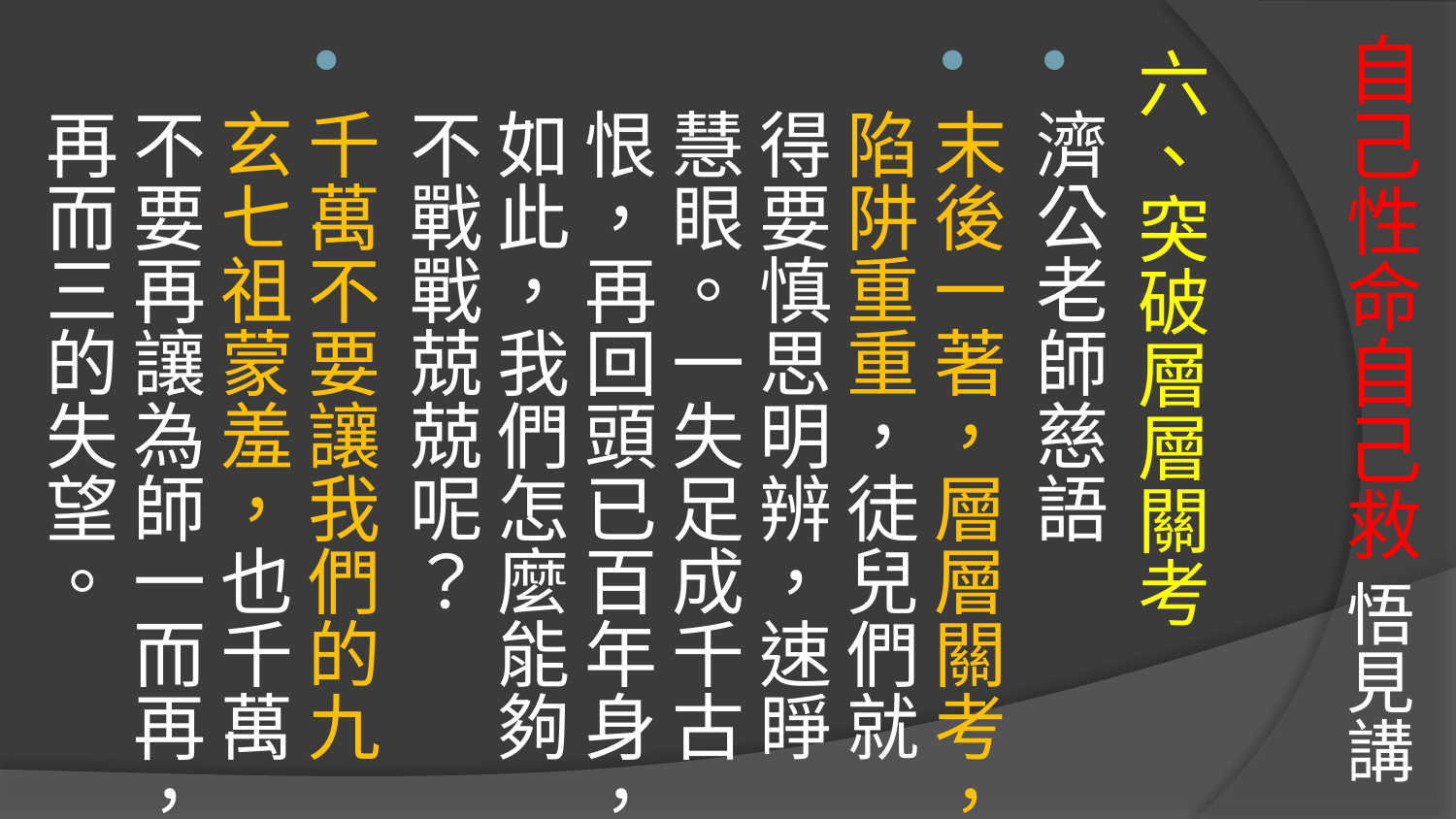

# 自己性命自己救 悟見講
六、突破層層關考
濟公老師慈語
末後一著，層層關考，陷阱重重，徒兒們就得要慎思明辨，速睜慧眼。一失足成千古恨，再回頭已百年身，如此，我們怎麼能夠不戰戰兢兢呢？
千萬不要讓我們的九玄七祖蒙羞，也千萬不要再讓為師一而再，再而三的失望。